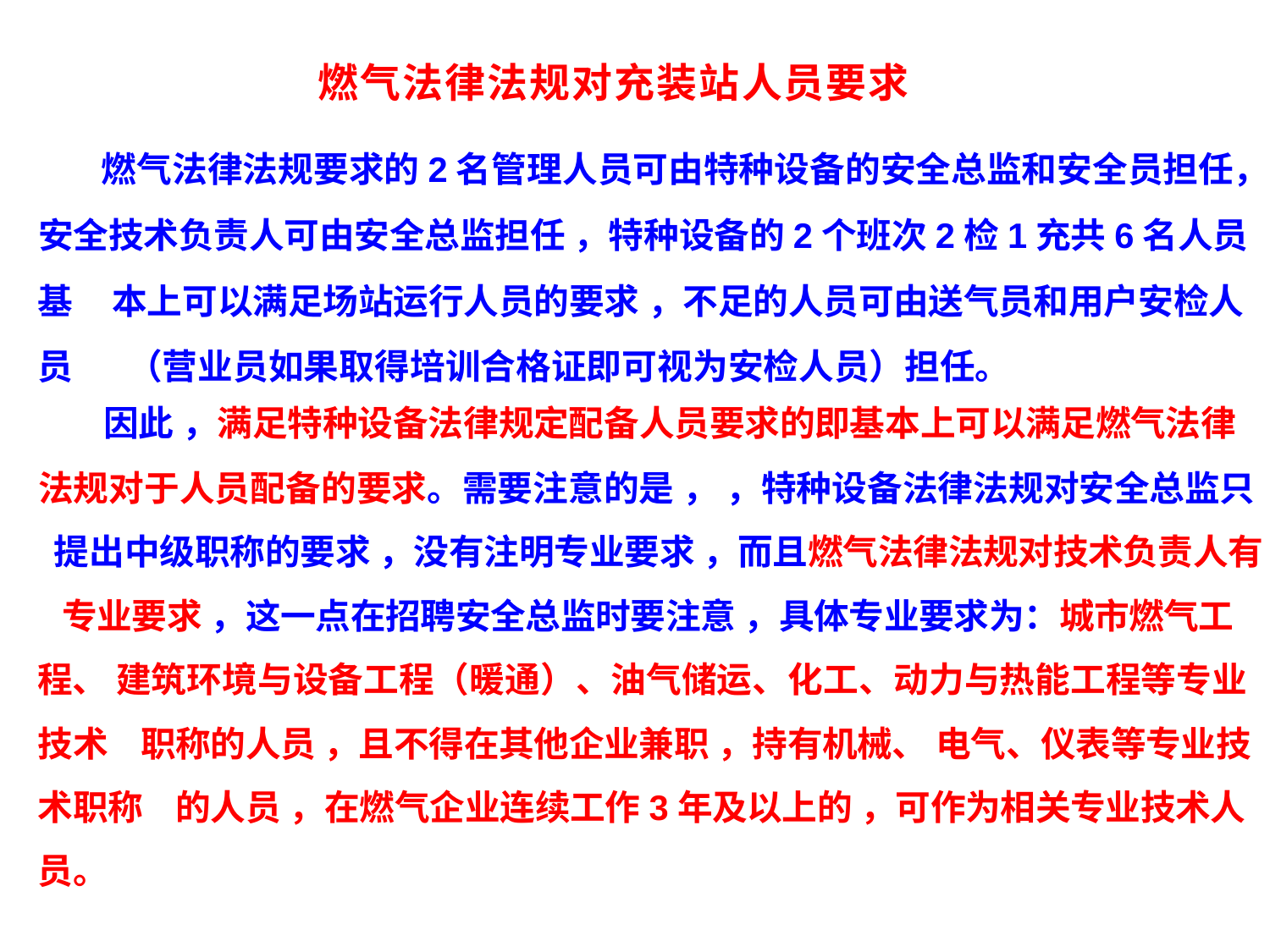

燃气法律法规对充装站人员要求

燃气法律法规要求的2名管理人员可由特种设备的安全总监和安全员担任，
安全技术负责人可由安全总监担任 ，特种设备的2个班次2检1充共6名人员基     本上可以满足场站运行人员的要求 ，不足的人员可由送气员和用户安检人员       （营业员如果取得培训合格证即可视为安检人员）担任。
因此 ，满足特种设备法律规定配备人员要求的即基本上可以满足燃气法律
法规对于人员配备的要求。需要注意的是 ， ，特种设备法律法规对安全总监只    提出中级职称的要求 ，没有注明专业要求 ，而且燃气法律法规对技术负责人有    专业要求 ，这一点在招聘安全总监时要注意 ，具体专业要求为：城市燃气工程、 建筑环境与设备工程（暖通）、油气储运、化工、动力与热能工程等专业技术    职称的人员 ，且不得在其他企业兼职 ，持有机械、 电气、仪表等专业技术职称    的人员 ，在燃气企业连续工作3年及以上的 ，可作为相关专业技术人员。